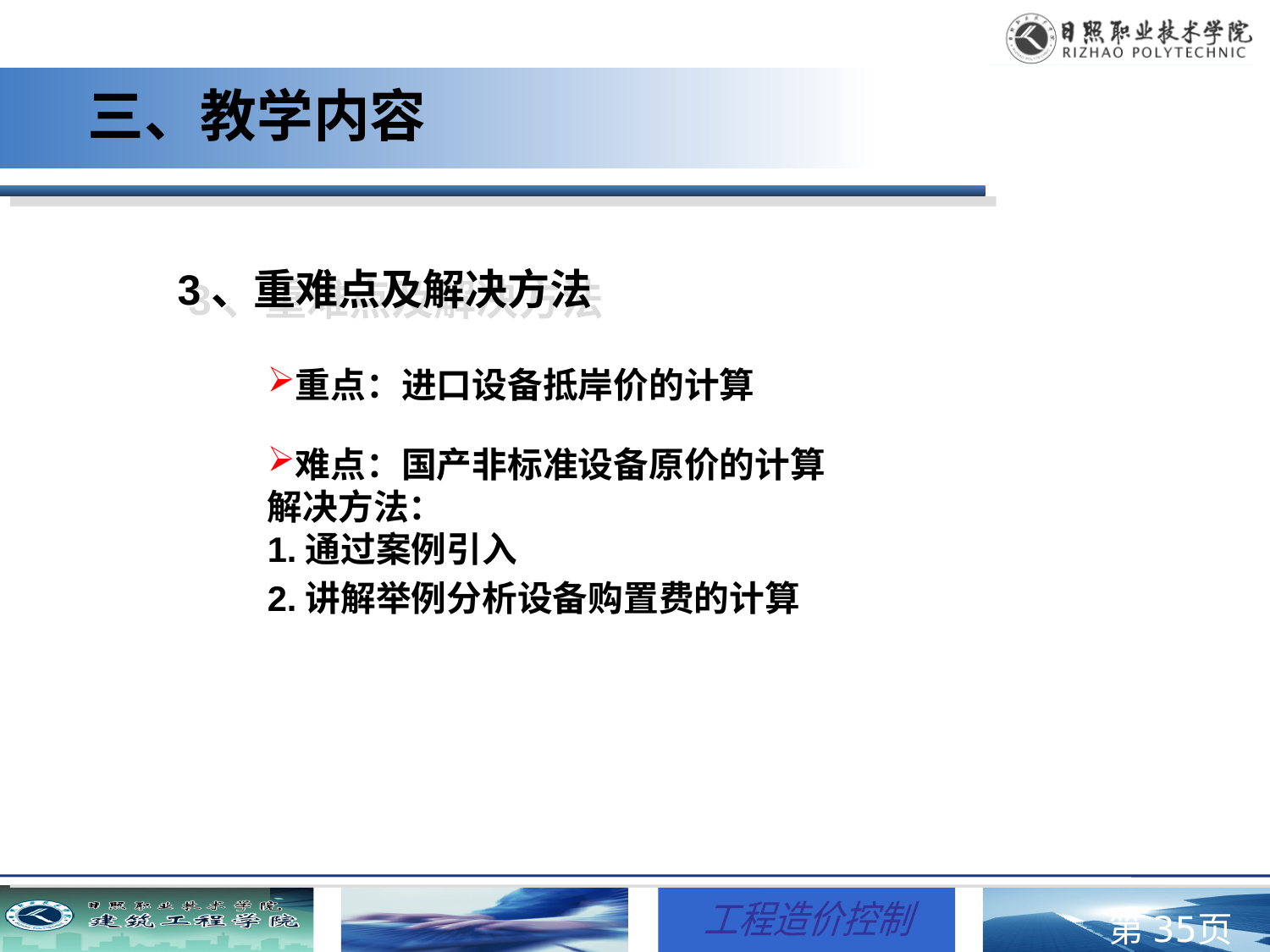

三、教学内容

3、重难点及解决方法
重点：进口设备抵岸价的计算
难点：国产非标准设备原价的计算
解决方法：
1.通过案例引入
2.讲解举例分析设备购置费的计算

第35页